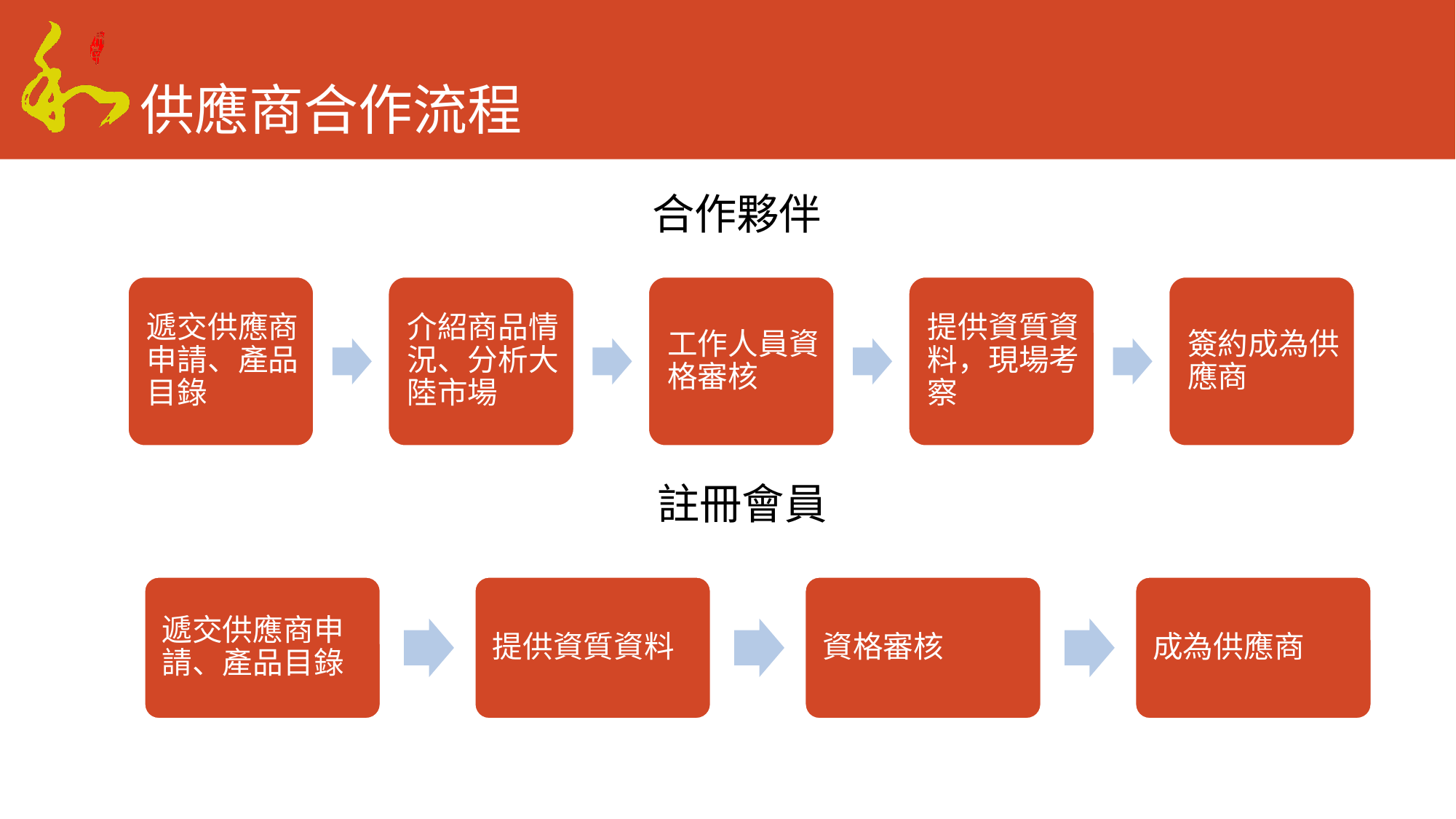

# 供應商合作流程
合作夥伴
遞交供應商申請、產品目錄

介紹商品情況、分析大陸市場

工作人員資格審核

提供資質資料，現場考察

簽約成為供應商

註冊會員
遞交供應商申請、產品目錄

提供資質資料

資格審核

成為供應商